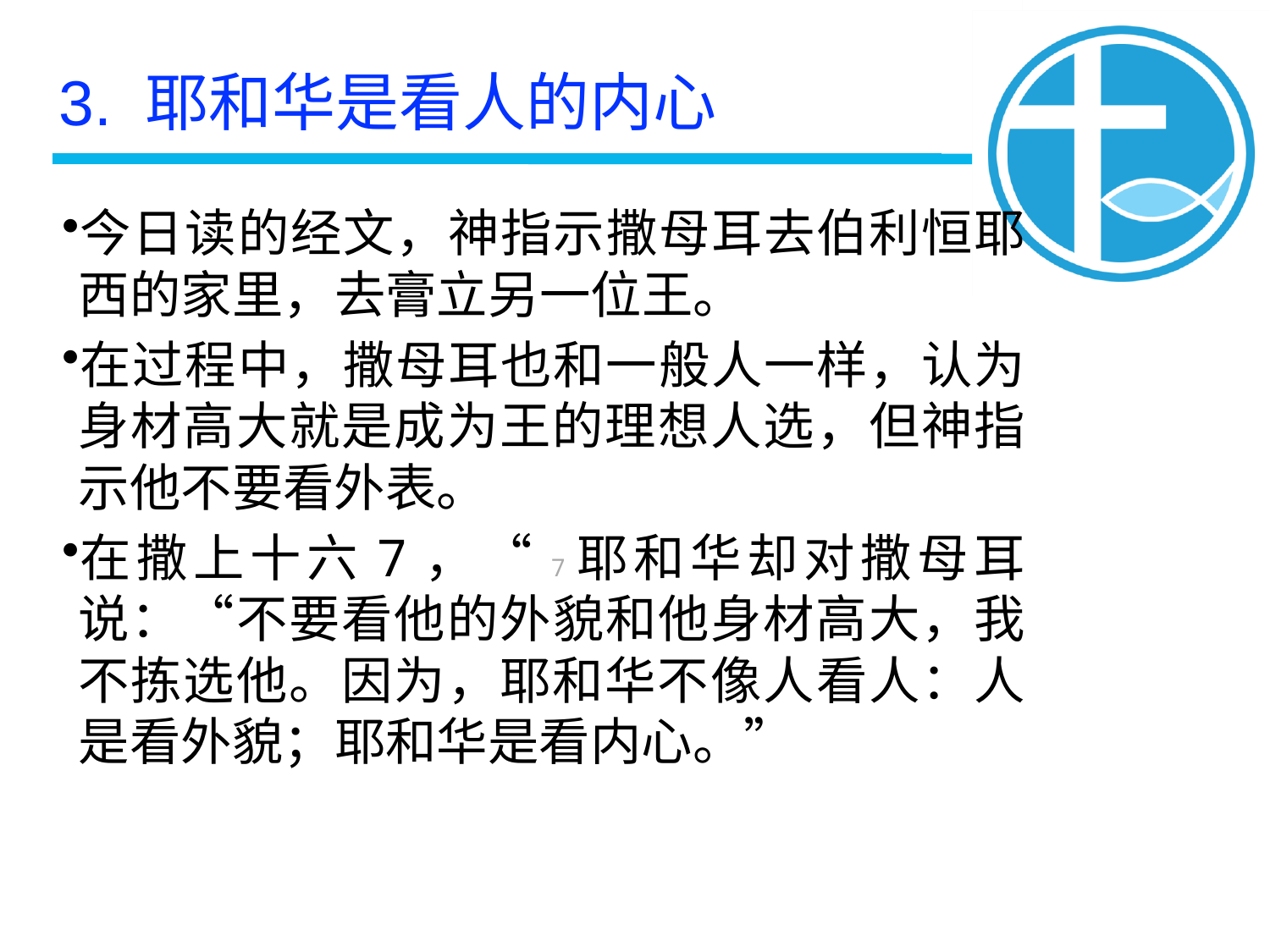

3. 耶和华是看人的内心
今日读的经文，神指示撒母耳去伯利恒耶西的家里，去膏立另一位王。
在过程中，撒母耳也和一般人一样，认为身材高大就是成为王的理想人选，但神指示他不要看外表。
在撒上十六7，“7耶和华却对撒母耳说：“不要看他的外貌和他身材高大，我不拣选他。因为，耶和华不像人看人：人是看外貌；耶和华是看内心。”